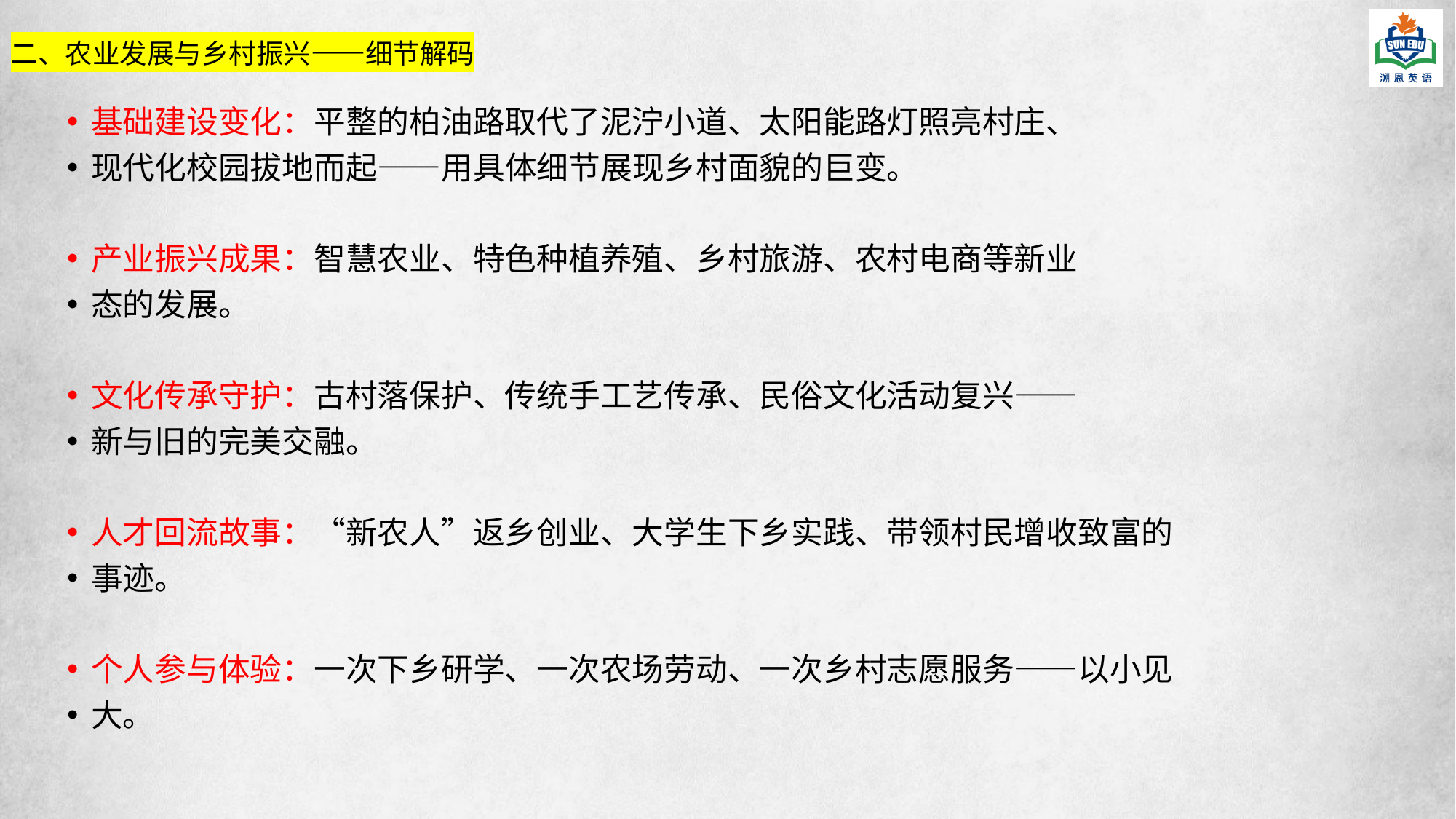

二、农业发展与乡村振兴——细节解码
基础建设变化：平整的柏油路取代了泥泞小道、太阳能路灯照亮村庄、
现代化校园拔地而起——用具体细节展现乡村面貌的巨变。

产业振兴成果：智慧农业、特色种植养殖、乡村旅游、农村电商等新业
态的发展。

文化传承守护：古村落保护、传统手工艺传承、民俗文化活动复兴——
新与旧的完美交融。

人才回流故事：“新农人”返乡创业、大学生下乡实践、带领村民增收致富的
事迹。

个人参与体验：一次下乡研学、一次农场劳动、一次乡村志愿服务——以小见
大。